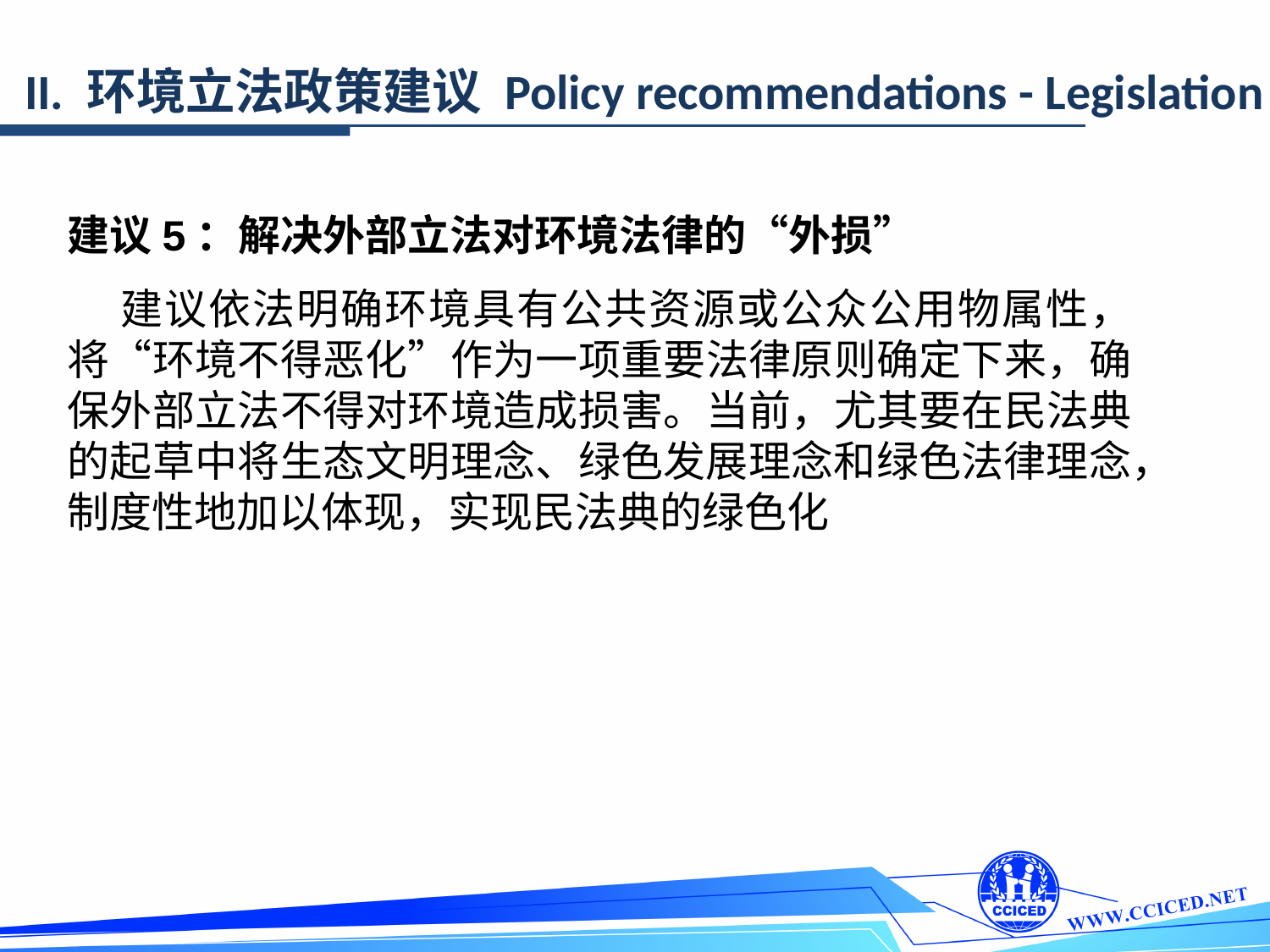

II. 环境立法政策建议 Policy recommendations - Legislation
建议5：解决外部立法对环境法律的“外损”
建议依法明确环境具有公共资源或公众公用物属性，将“环境不得恶化”作为一项重要法律原则确定下来，确保外部立法不得对环境造成损害。当前，尤其要在民法典的起草中将生态文明理念、绿色发展理念和绿色法律理念，制度性地加以体现，实现民法典的绿色化